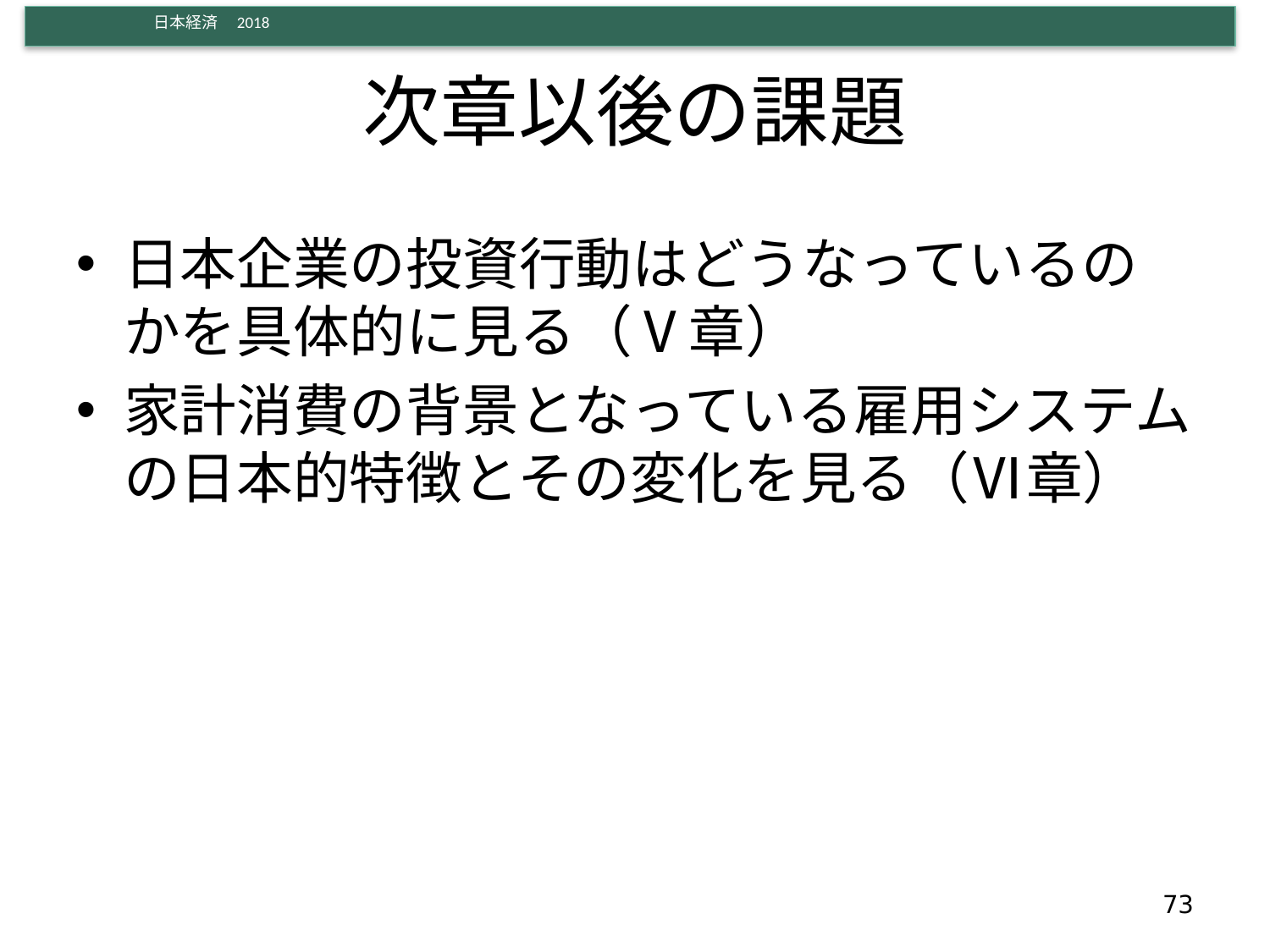

# 次章以後の課題
日本企業の投資行動はどうなっているのかを具体的に見る（Ⅴ章）
家計消費の背景となっている雇用システムの日本的特徴とその変化を見る（Ⅵ章）

73